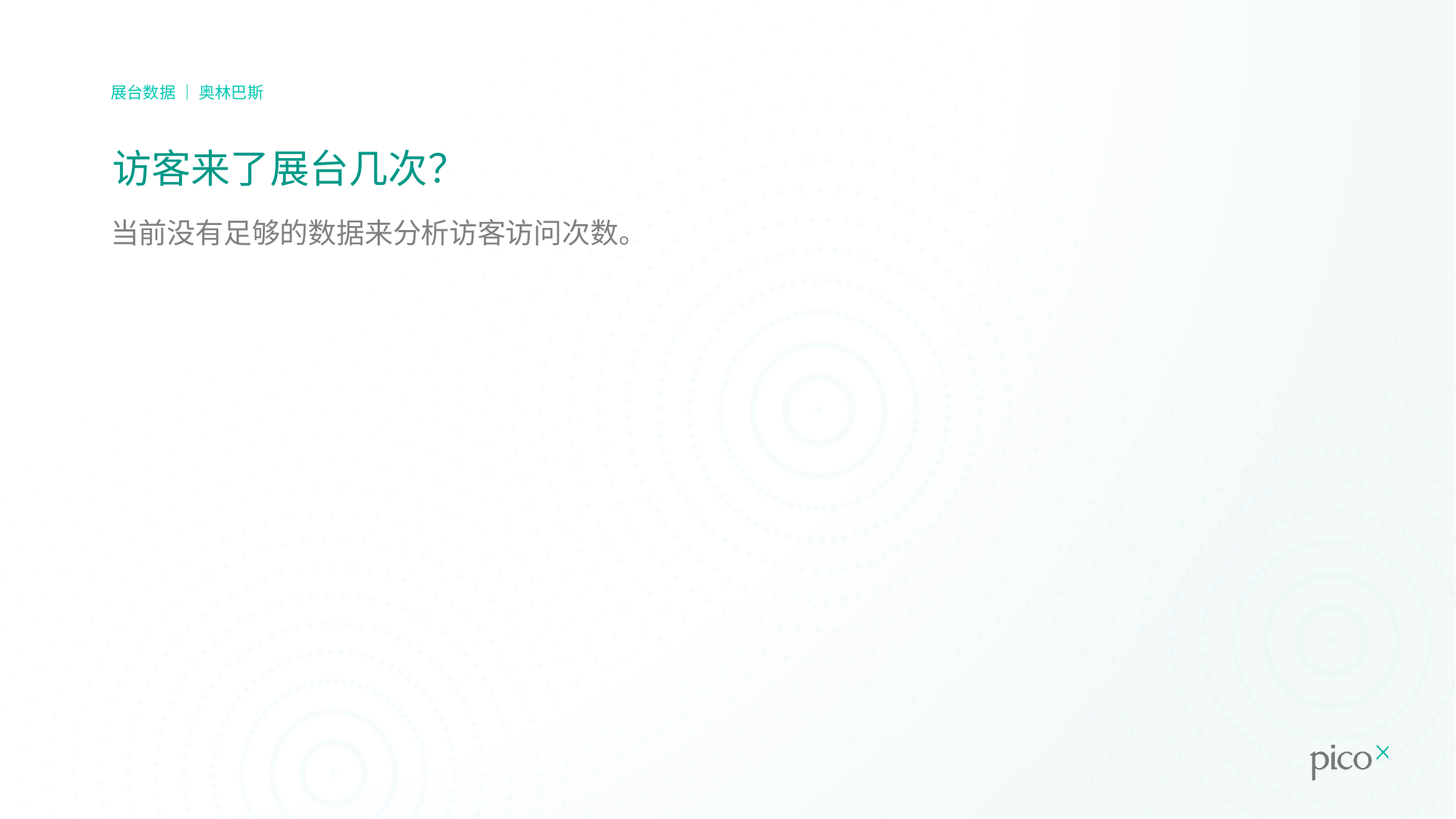

展台数据 ｜ 奥林巴斯
访客来了展台几次？
当前没有足够的数据来分析访客访问次数。